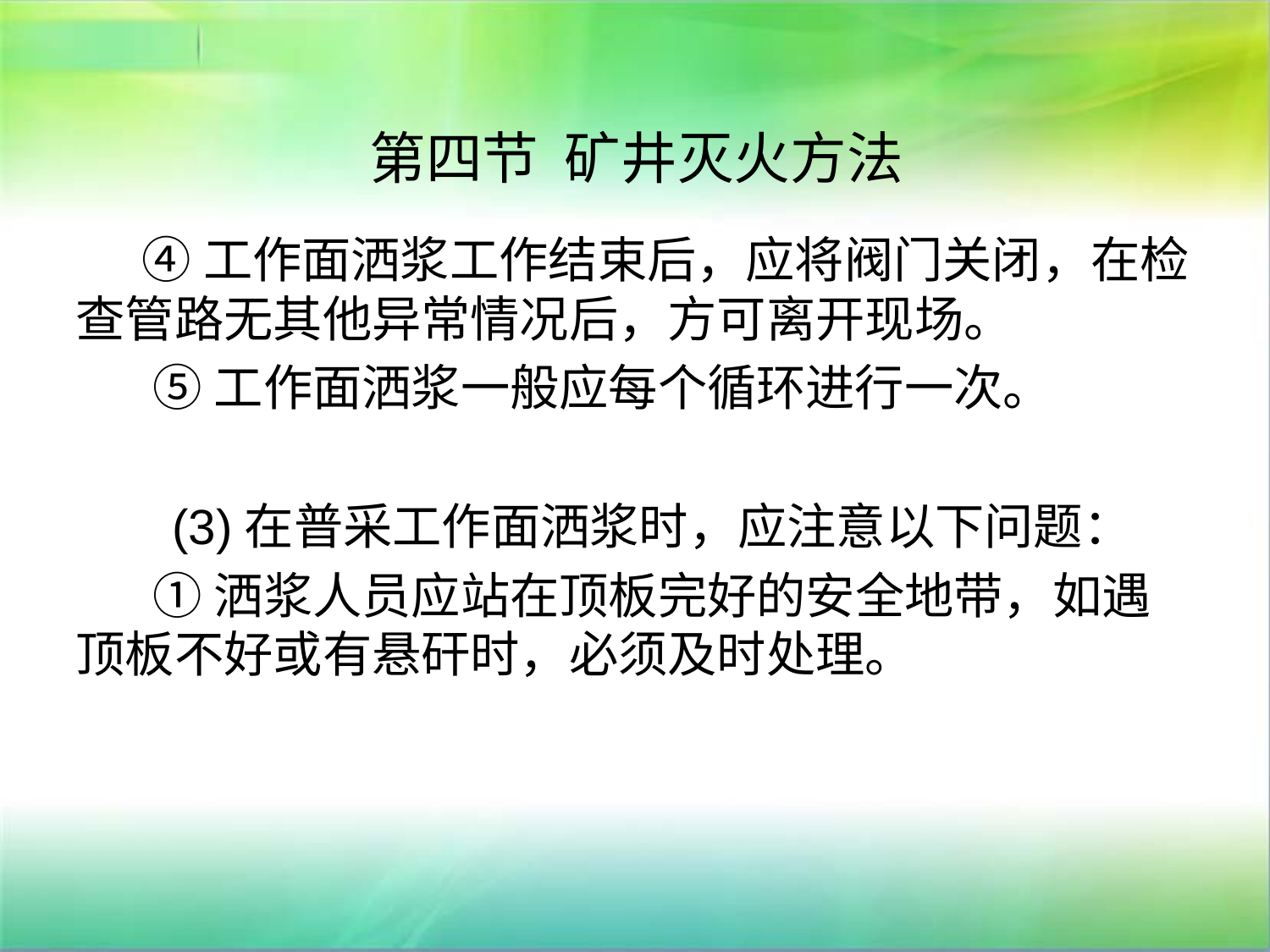

# 第四节  矿井灭火方法
      ④工作面洒浆工作结束后，应将阀门关闭，在检查管路无其他异常情况后，方可离开现场。
       ⑤工作面洒浆一般应每个循环进行一次。

       (3)在普采工作面洒浆时，应注意以下问题：
       ①洒浆人员应站在顶板完好的安全地带，如遇顶板不好或有悬矸时，必须及时处理。